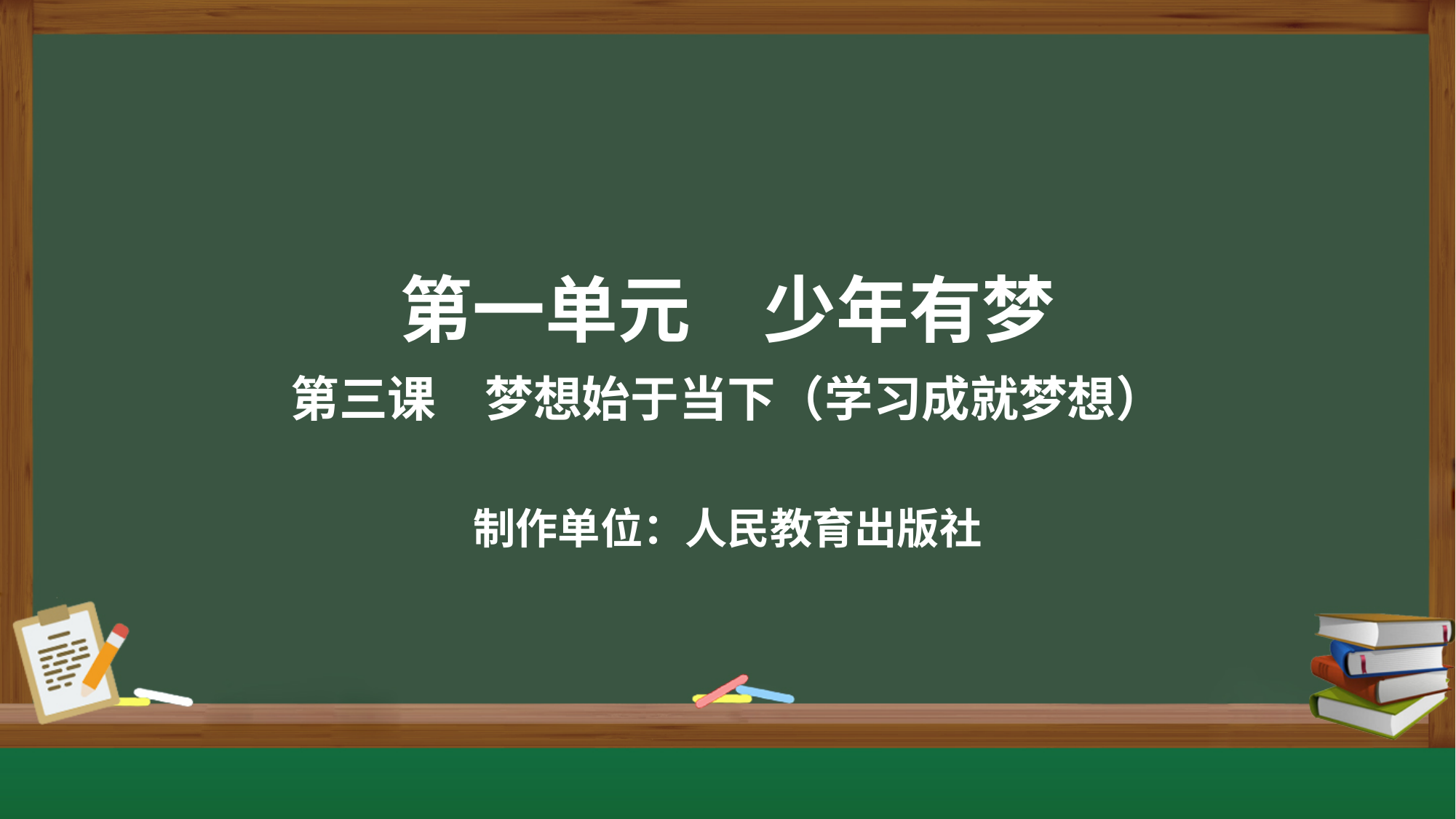

第一单元　少年有梦
第三课　梦想始于当下（学习成就梦想）
制作单位：人民教育出版社